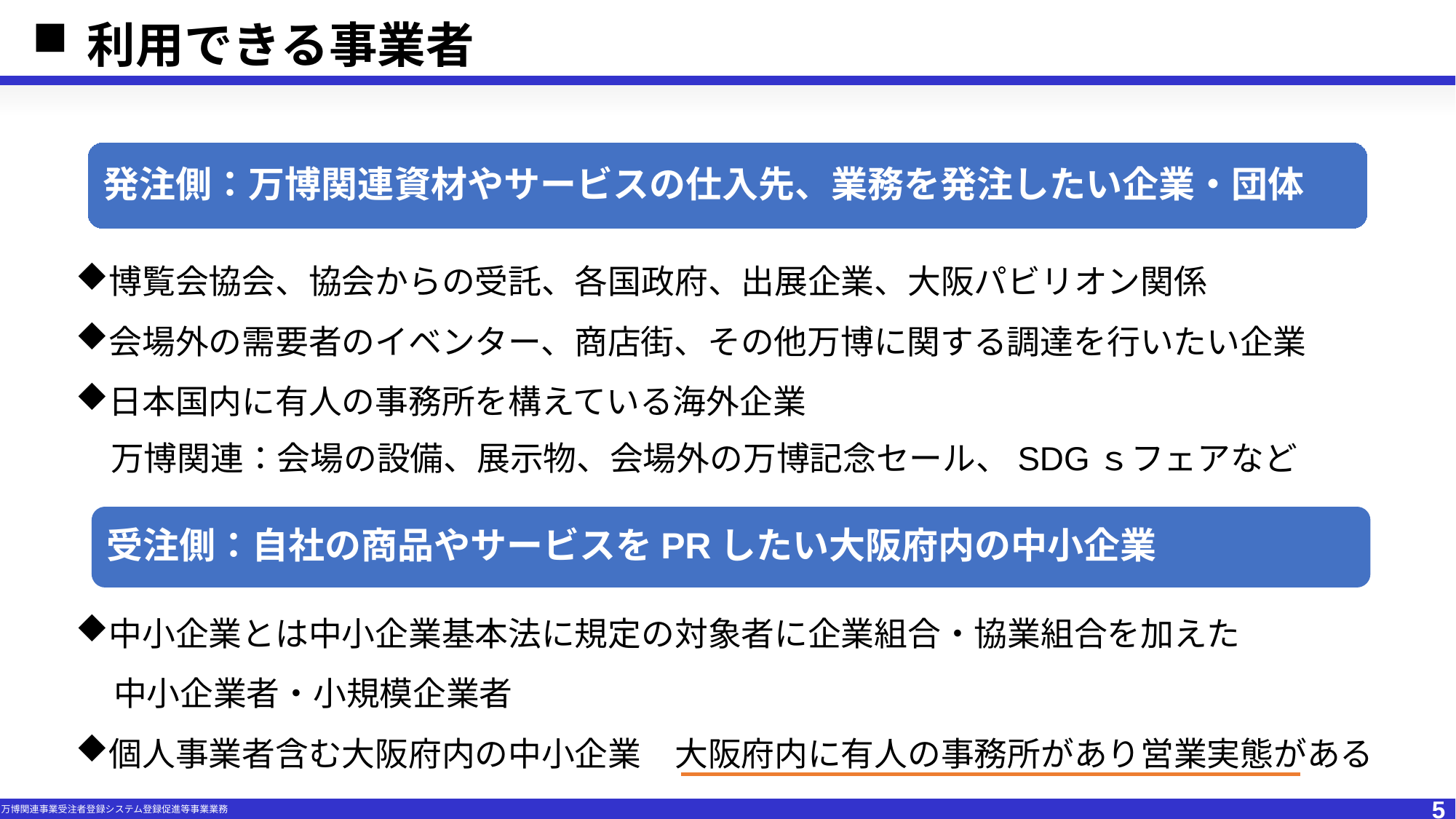

# 利用できる事業者
発注側：万博関連資材やサービスの仕入先、業務を発注したい企業・団体
博覧会協会、協会からの受託、各国政府、出展企業、大阪パビリオン関係
会場外の需要者のイベンター、商店街、その他万博に関する調達を行いたい企業
日本国内に有人の事務所を構えている海外企業
万博関連：会場の設備、展示物、会場外の万博記念セール、SDGｓフェアなど
受注側：自社の商品やサービスをPRしたい大阪府内の中小企業
中小企業とは中小企業基本法に規定の対象者に企業組合・協業組合を加えた
    中小企業者・小規模企業者
個人事業者含む大阪府内の中小企業　大阪府内に有人の事務所があり営業実態がある
5